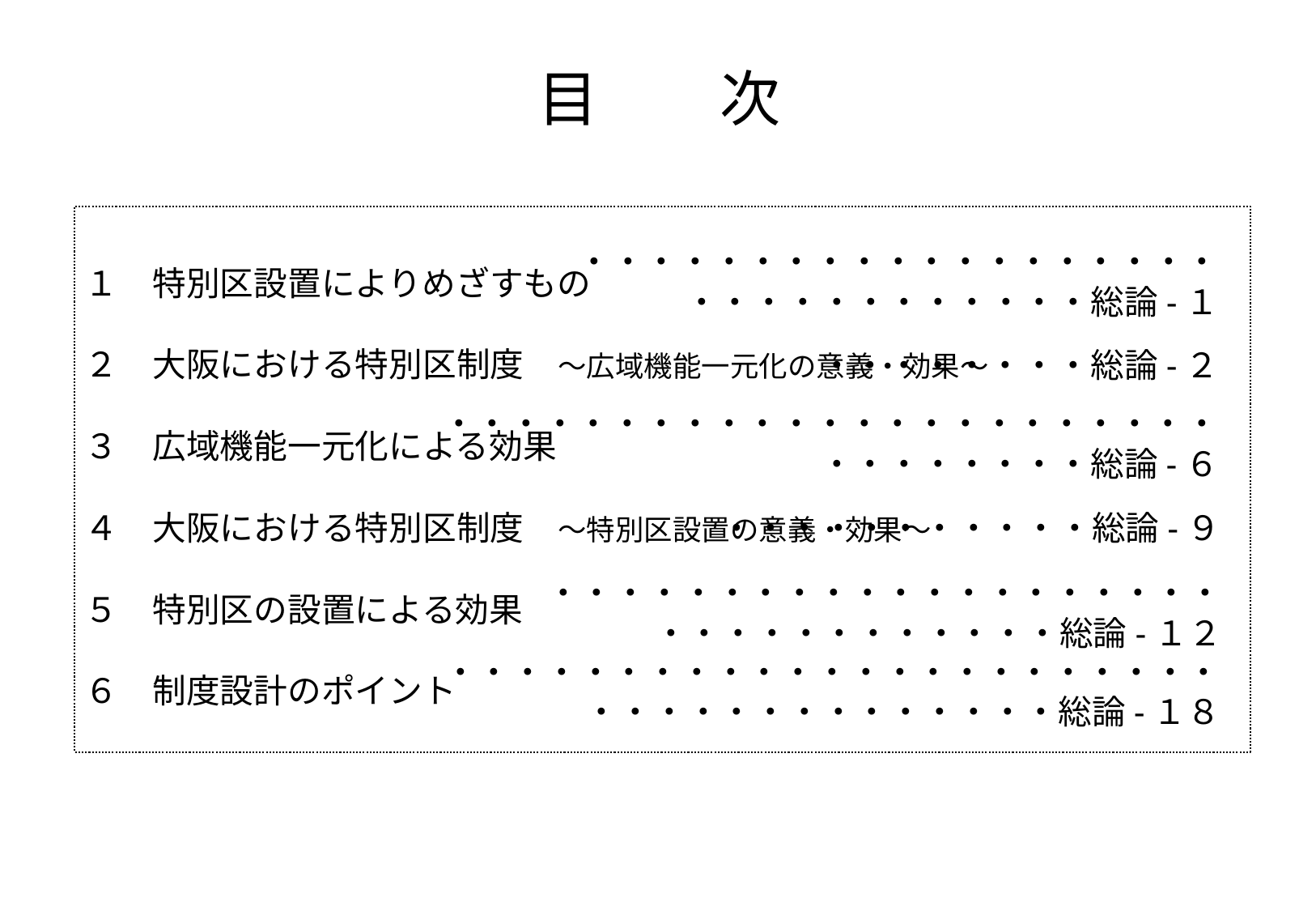

目　　次

・・・・・・・・・・・・・・・・・・・・・・・・・・・・・・・総論-１
１　特別区設置によりめざすもの
２　大阪における特別区制度　～広域機能一元化の意義・効果～
　・・・・・・・・総論-２
・・・・・・・・・・・・・・・・・・・・・・・・・・・・・・・総論-６
３　広域機能一元化による効果
４　大阪における特別区制度　～特別区設置の意義・効果～
・・・・・・・・・・・総論-９
５　特別区の設置による効果
・・・・・・・・・・・・・・・・・・・・・・・・・・・・・・・・総論-１２
６　制度設計のポイント
・・・・・・・・・・・・・・・・・・・・・・・・・・・・・・・・・・・・・総論-１８